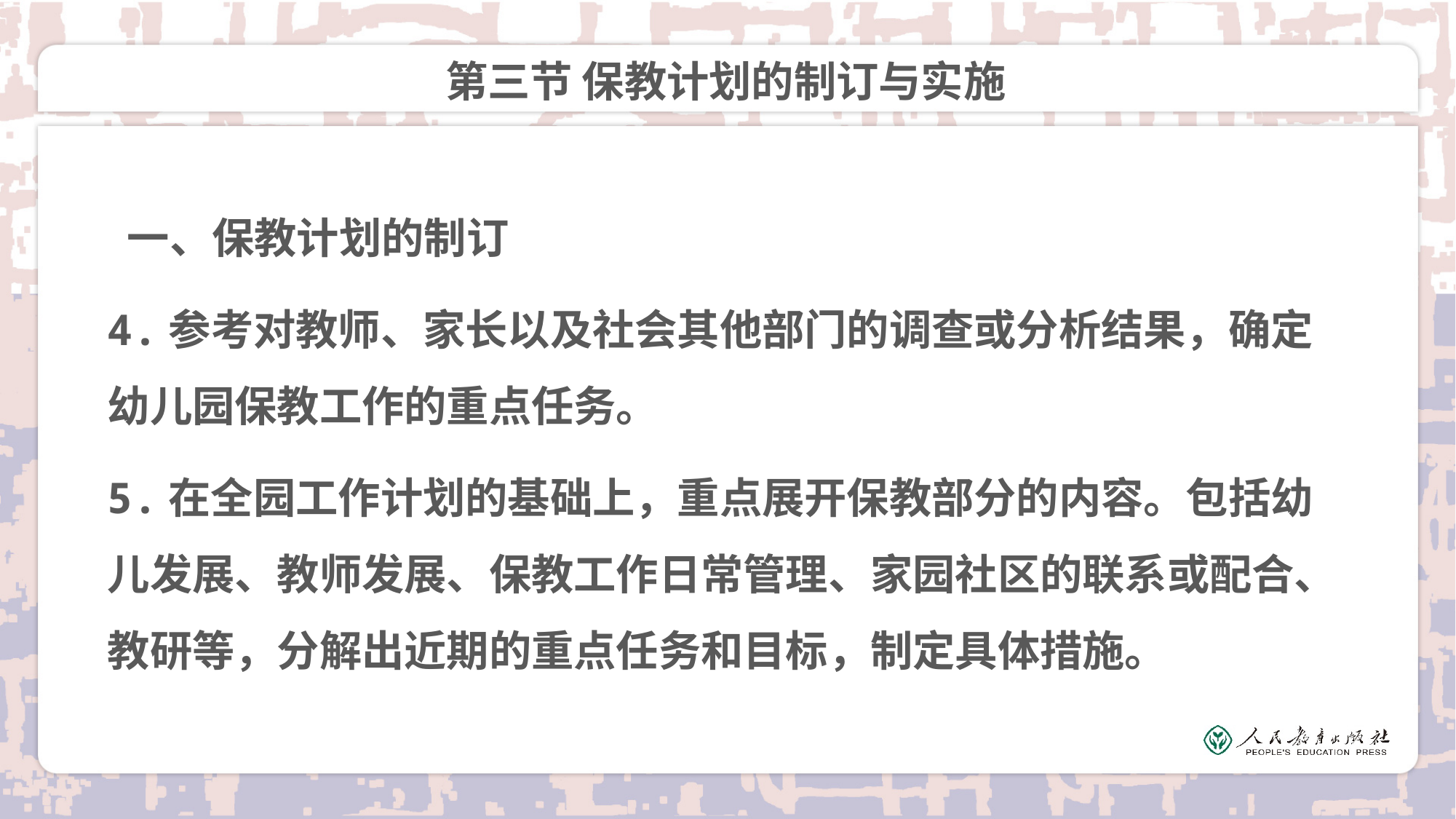

# 第三节 保教计划的制订与实施
 一、保教计划的制订
4.参考对教师、家长以及社会其他部门的调查或分析结果，确定幼儿园保教工作的重点任务。
5.在全园工作计划的基础上，重点展开保教部分的内容。包括幼儿发展、教师发展、保教工作日常管理、家园社区的联系或配合、教研等，分解出近期的重点任务和目标，制定具体措施。